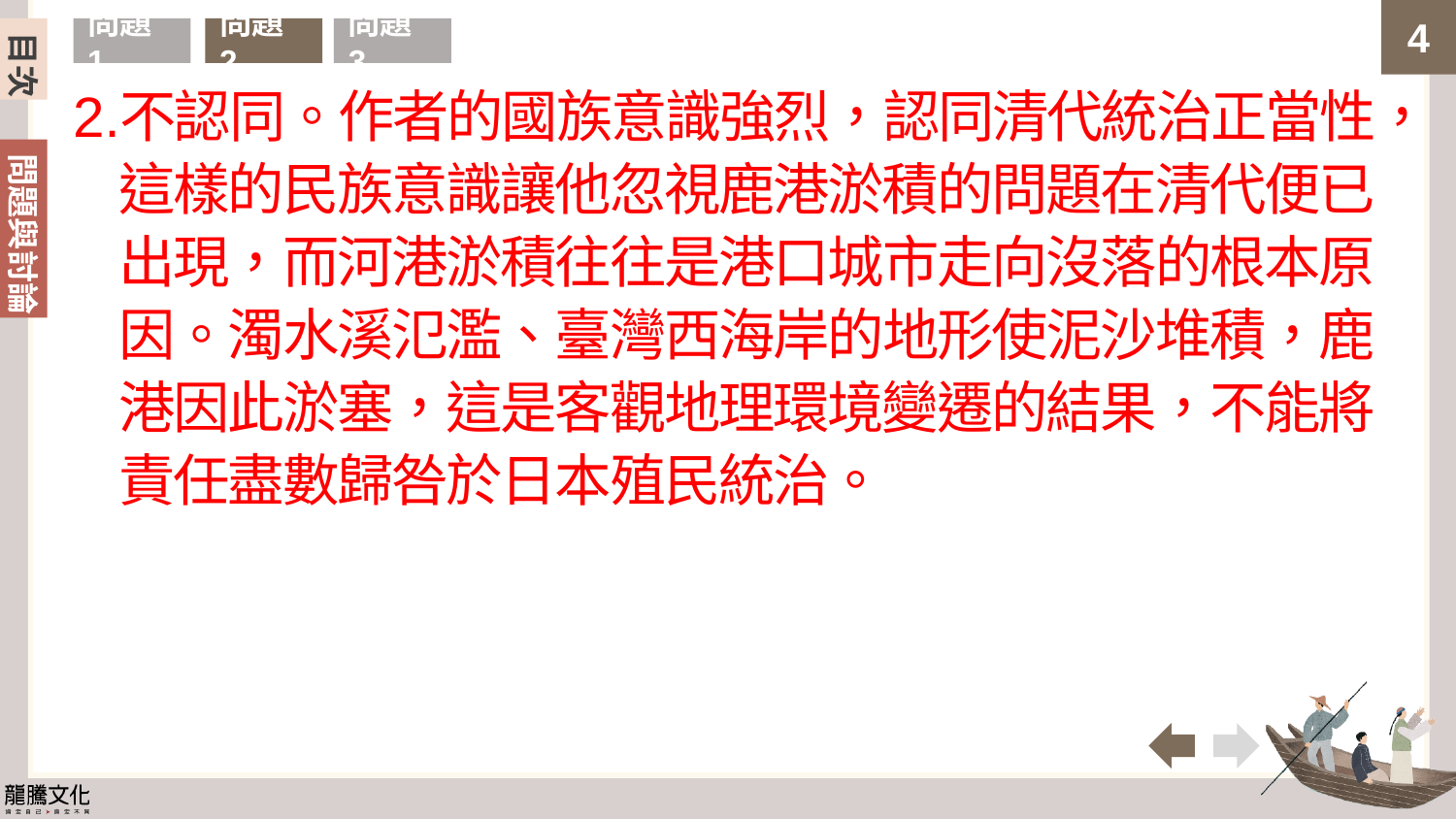

目次
問題1
問題2
問題3
不認同。作者的國族意識強烈，認同清代統治正當性，這樣的民族意識讓他忽視鹿港淤積的問題在清代便已出現，而河港淤積往往是港口城市走向沒落的根本原因。濁水溪氾濫、臺灣西海岸的地形使泥沙堆積，鹿港因此淤塞，這是客觀地理環境變遷的結果，不能將責任盡數歸咎於日本殖民統治。